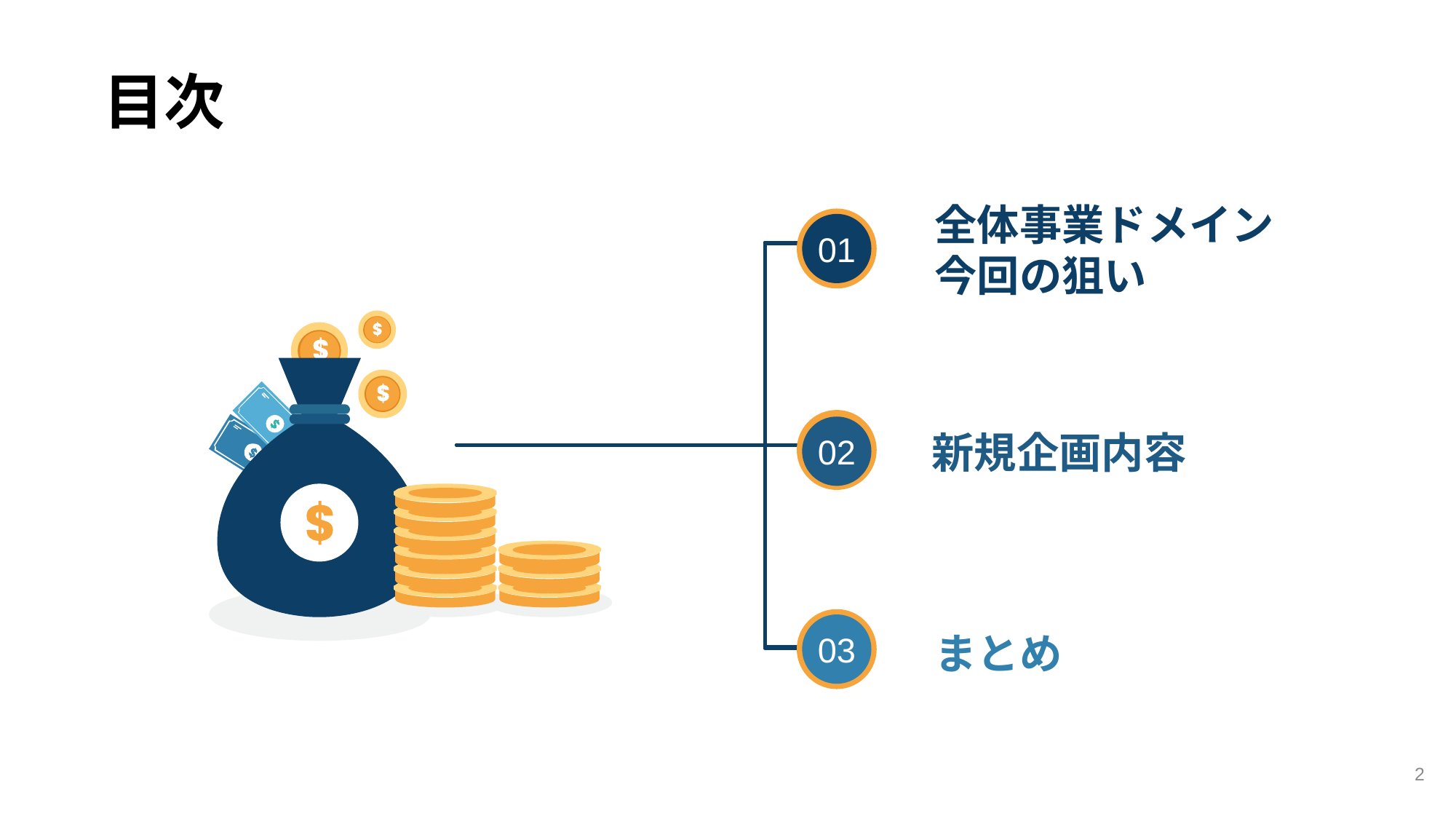

# 目次
全体事業ドメイン
今回の狙い

01

02

03

新規企画内容
まとめ
2